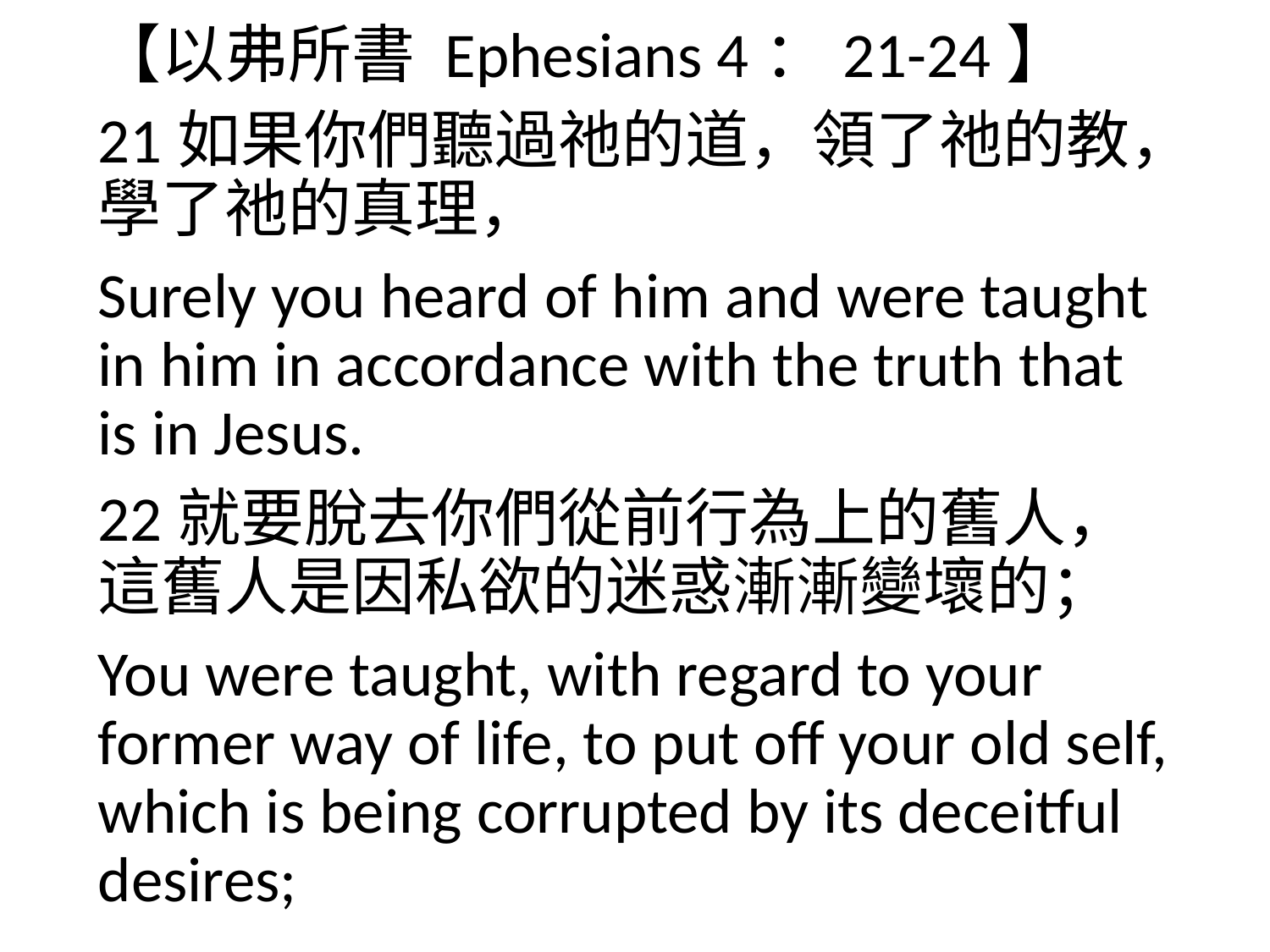

【以弗所書 Ephesians 4：21-24】
21如果你們聽過祂的道，領了祂的教，學了祂的真理，
Surely you heard of him and were taught in him in accordance with the truth that is in Jesus.
22就要脫去你們從前行為上的舊人，這舊人是因私欲的迷惑漸漸變壞的；
You were taught, with regard to your former way of life, to put off your old self, which is being corrupted by its deceitful desires;